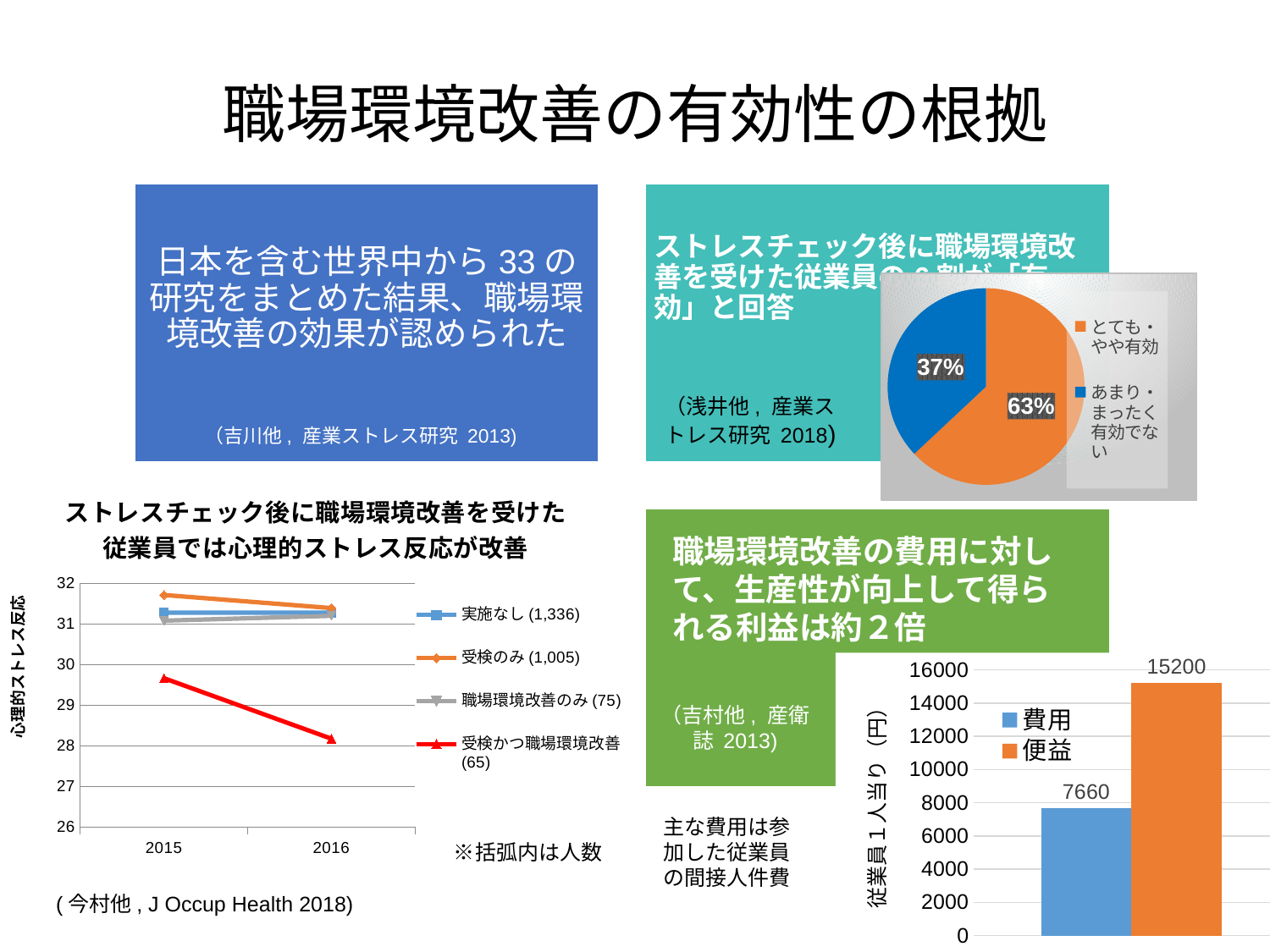

# 職場環境改善の有効性の根拠
日本を含む世界中から33の研究をまとめた結果、職場環境改善の効果が認められた

ストレスチェック後に職場環境改善を受けた従業員の6割が「有効」と回答

ストレスチェック後に職場環境改善を受けた従業員では心理的ストレス反応が改善（今村他, J Occup Health 2018)

### Chart

| Category | ％ |
|---|---|
| とても・やや有効 | 63.0 |
| あまり・まったく有効でない | 37.0 |
（浅井他, 産業ストレス研究 2018)
（吉川他, 産業ストレス研究 2013)

### Chart: ストレスチェック後に職場環境改善を受けた従業員では心理的ストレス反応が改善

| Category | 実施なし(1,336) | 受検のみ(1,005) | 職場環境改善のみ(75) | 受検かつ職場環境改善(65) |
|---|---|---|---|---|
| 2015 | 31.27769461077845 | 31.71343283582086 | 31.080000000000002 | 29.66153846153847 |
| 2016 | 31.2769461077844 | 31.39203980099501 | 31.200000000000003 | 28.169230769230758 |
職場環境改善の費用に対して、生産性が向上して得られる利益は約２倍

### Chart

| Category | 費用 | 便益 |
|---|---|---|
| 分類 1 | 7660.0 | 15200.0 |
（吉村他, 産衛誌 2013)
主な費用は参加した従業員の間接人件費
(今村他, J Occup Health 2018)